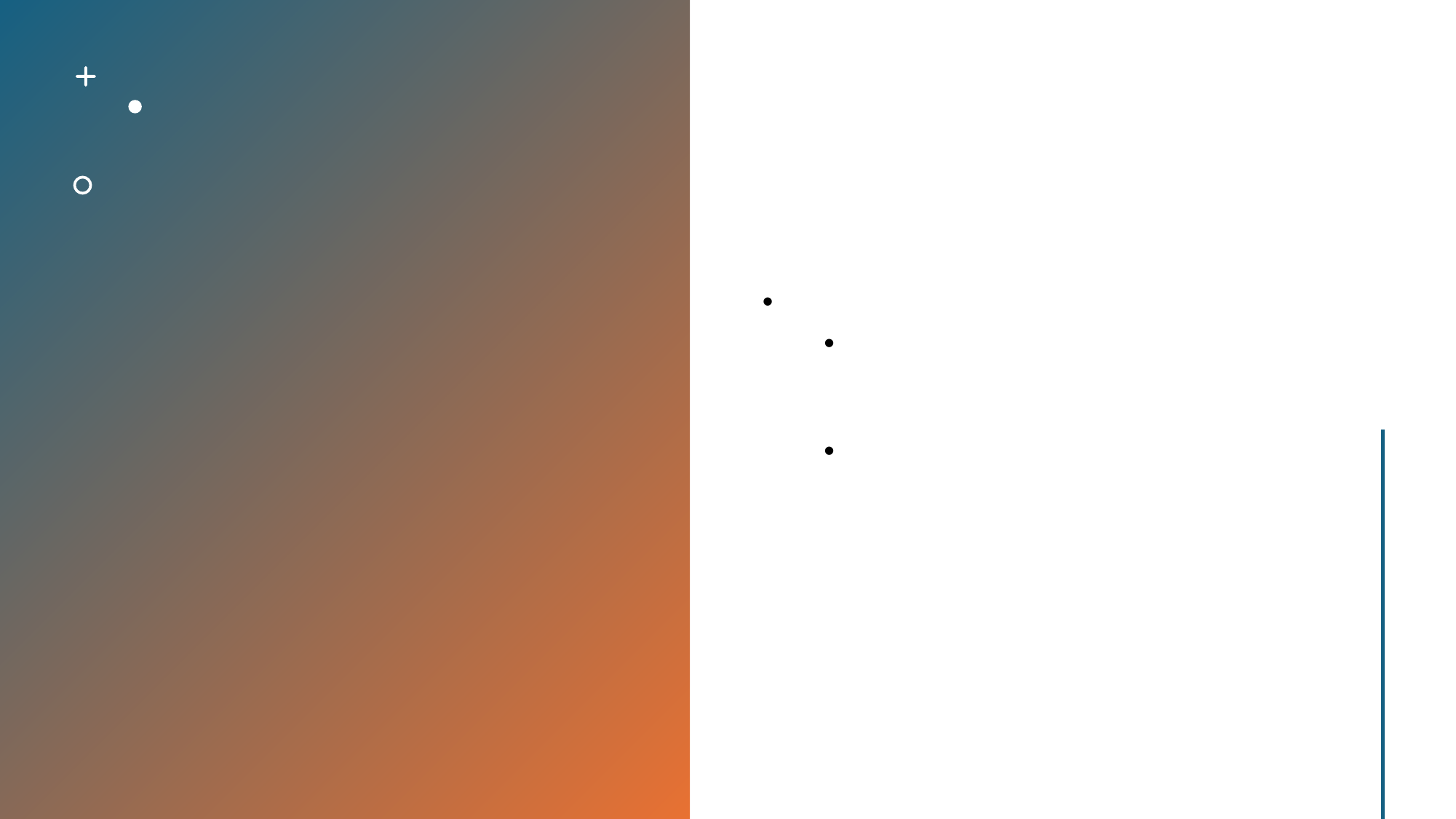

일본의 제국주의와 군사적 장악
근대화 과정에서 일본은 제국주의의 이념을 채택하고 군사적 장악을 추구했습니다.
이는 일본이 동아시아에서 군사적, 정치적 영향력을 증가시키는 데 기여했습니다.